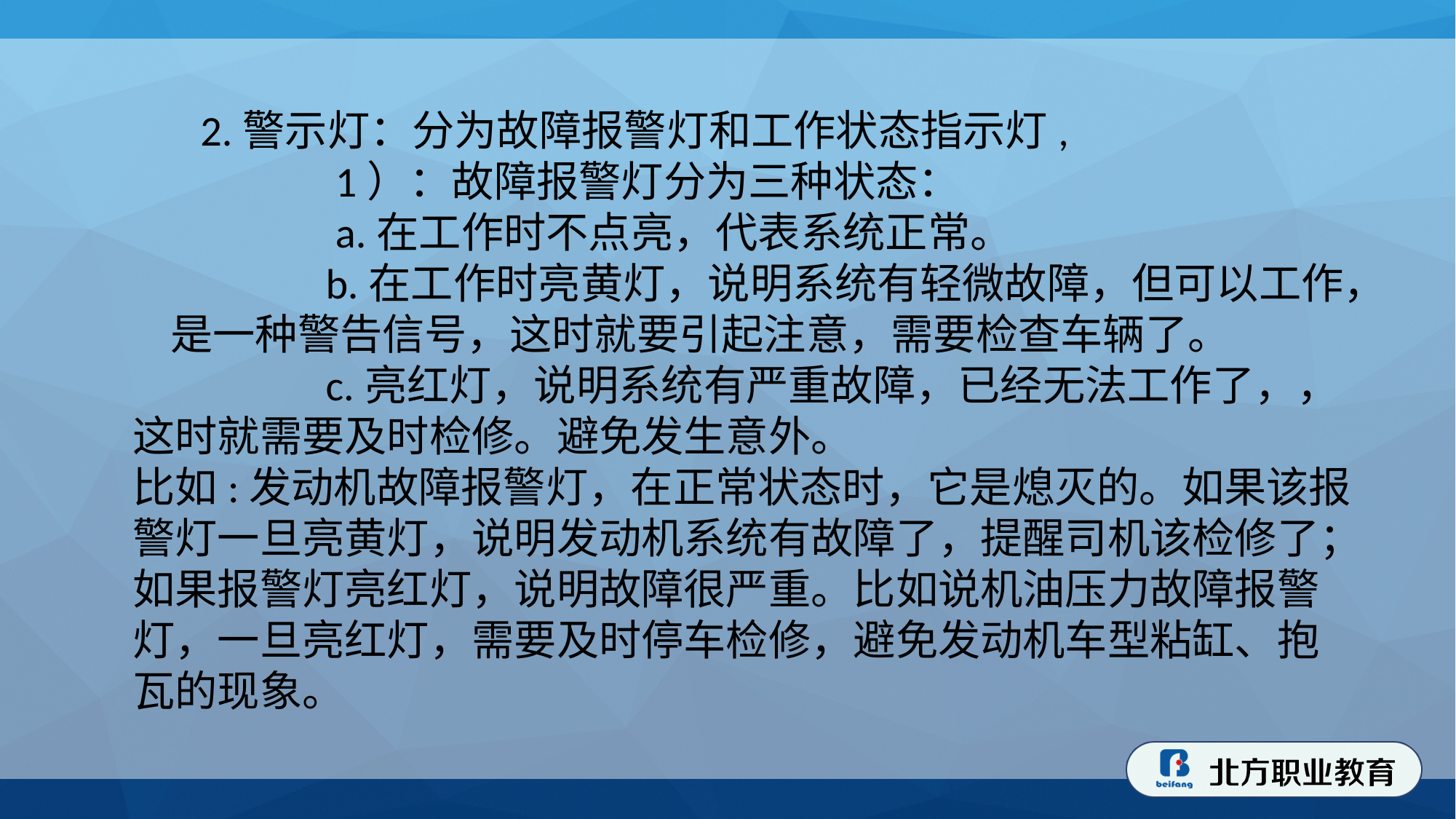

2.警示灯：分为故障报警灯和工作状态指示灯,
                     1）：故障报警灯分为三种状态：
                     a.在工作时不点亮，代表系统正常。
                    b.在工作时亮黄灯，说明系统有轻微故障，但可以工作，    是一种警告信号，这时就要引起注意，需要检查车辆了。
                    c.亮红灯，说明系统有严重故障，已经无法工作了，，这时就需要及时检修。避免发生意外。
比如:发动机故障报警灯，在正常状态时，它是熄灭的。如果该报警灯一旦亮黄灯，说明发动机系统有故障了，提醒司机该检修了；如果报警灯亮红灯，说明故障很严重。比如说机油压力故障报警灯，一旦亮红灯，需要及时停车检修，避免发动机车型粘缸、抱瓦的现象。